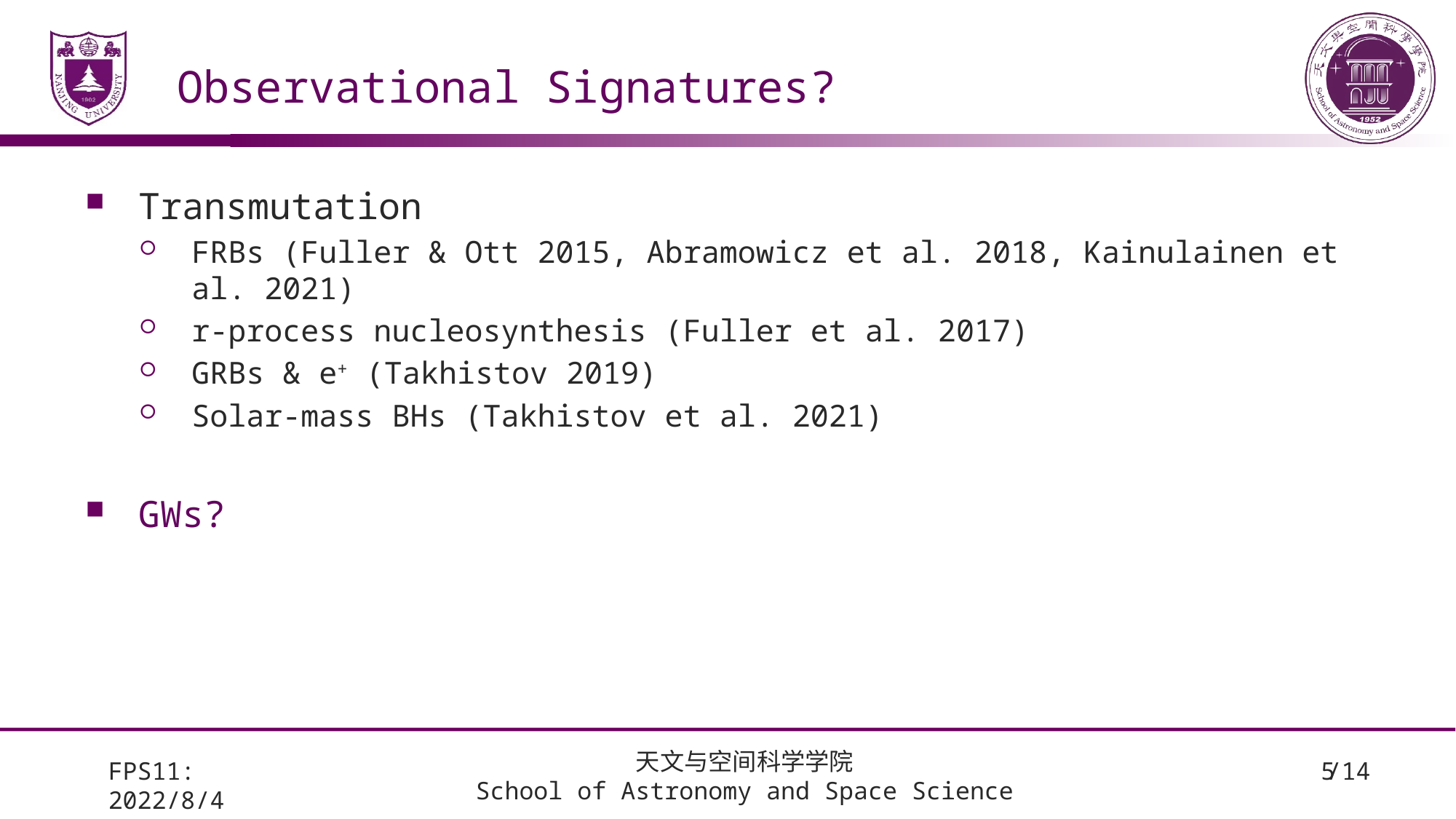

# Observational Signatures?
Transmutation
FRBs (Fuller & Ott 2015, Abramowicz et al. 2018, Kainulainen et al. 2021)
r-process nucleosynthesis (Fuller et al. 2017)
GRBs & e+ (Takhistov 2019)
Solar-mass BHs (Takhistov et al. 2021)

GWs?
天文与空间科学学院
School of Astronomy and Space Science
FPS11: 2022/8/4
5